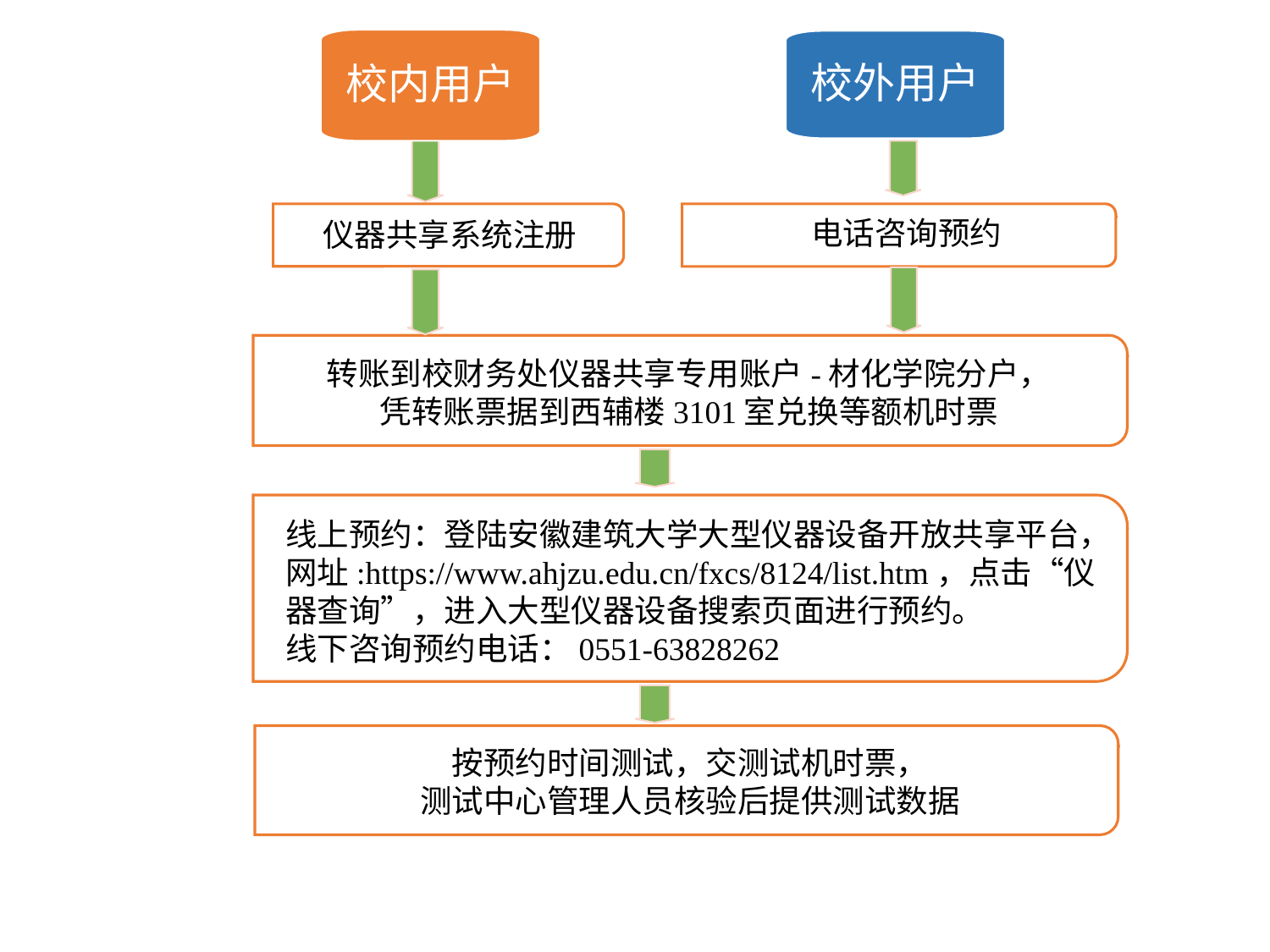

校内用户

校外用户

仪器共享系统注册

转账到校财务处仪器共享专用账户-材化学院分户，
凭转账票据到西辅楼3101室兑换等额机时票

线上预约：登陆安徽建筑大学大型仪器设备开放共享平台，网址:https://www.ahjzu.edu.cn/fxcs/8124/list.htm，点击“仪器查询”，进入大型仪器设备搜索页面进行预约。
线下咨询预约电话：0551-63828262

按预约时间测试，交测试机时票，
测试中心管理人员核验后提供测试数据
电话咨询预约